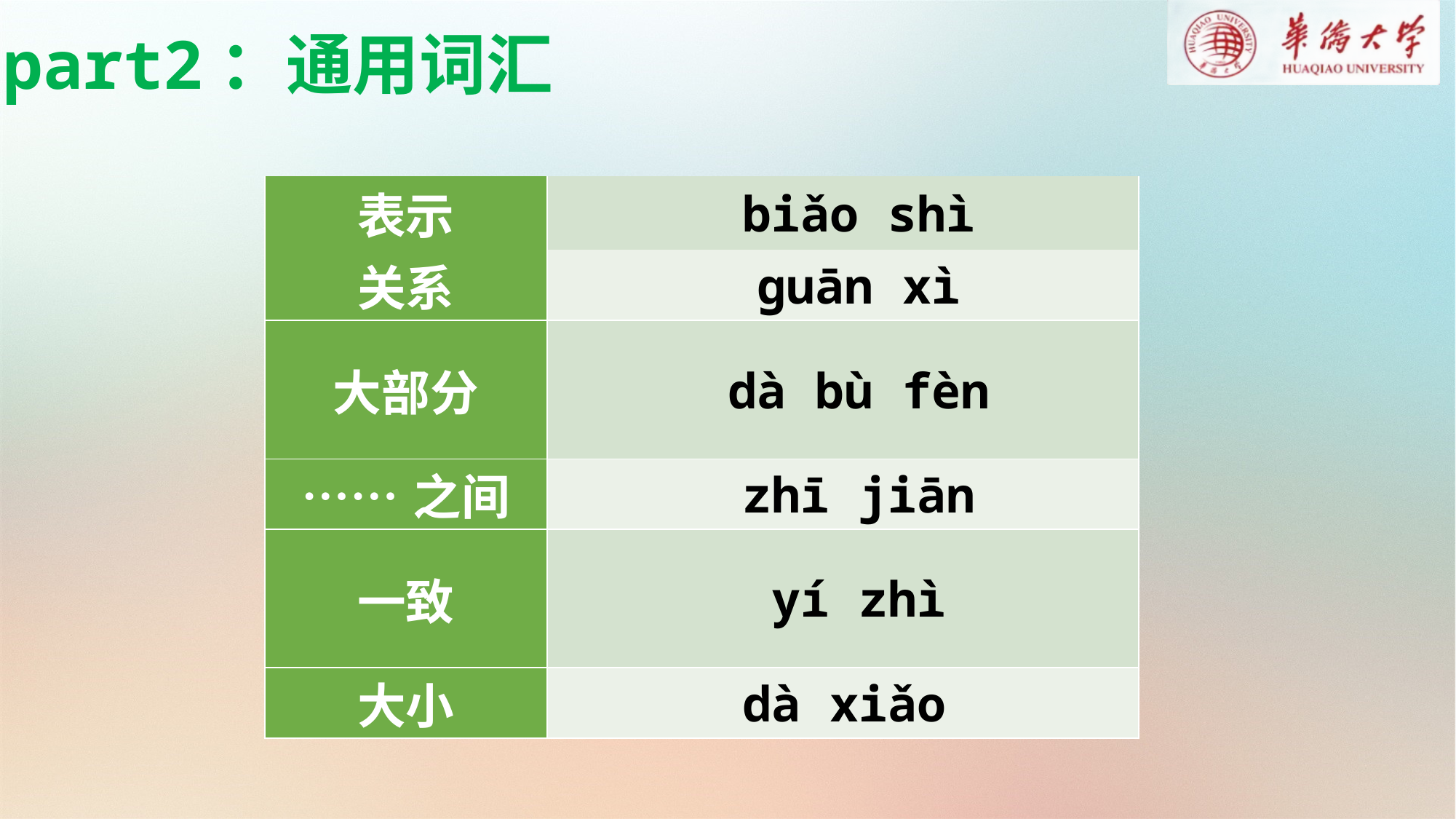

part2：通用词汇
|  |  |
| --- | --- |
| 表示 | biǎo shì |
| 关系 | ɡuān xì |
| 大部分 | dà bù fèn |
| ……之间 | zhī jiān |
| 一致 | yí zhì |
| 大小 | dà xiǎo |